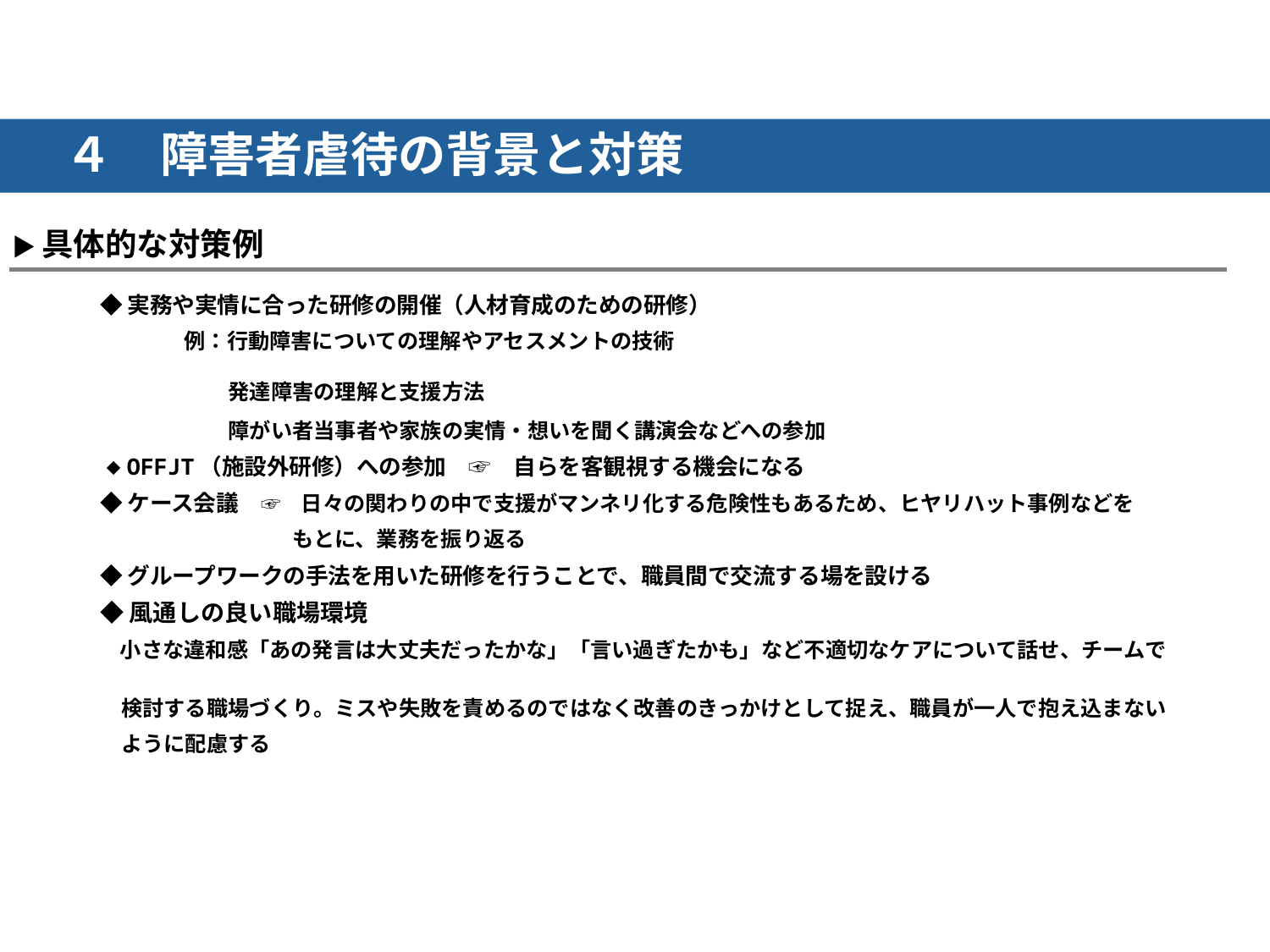

４　障害者虐待の背景と対策
▶具体的な対策例

◆実務や実情に合った研修の開催（人材育成のための研修）
　　　　例：行動障害についての理解やアセスメントの技術
　　　　　　発達障害の理解と支援方法
　　　　　　障がい者当事者や家族の実情・想いを聞く講演会などへの参加
◆OFFJT（施設外研修）への参加　☞　自らを客観視する機会になる
◆ケース会議　☞　日々の関わりの中で支援がマンネリ化する危険性もあるため、ヒヤリハット事例などを
　　　　　　　　　もとに、業務を振り返る
◆グループワークの手法を用いた研修を行うことで、職員間で交流する場を設ける
◆風通しの良い職場環境
　小さな違和感「あの発言は大丈夫だったかな」「言い過ぎたかも」など不適切なケアについて話せ、チームで
　検討する職場づくり。ミスや失敗を責めるのではなく改善のきっかけとして捉え、職員が一人で抱え込まない
　ように配慮する